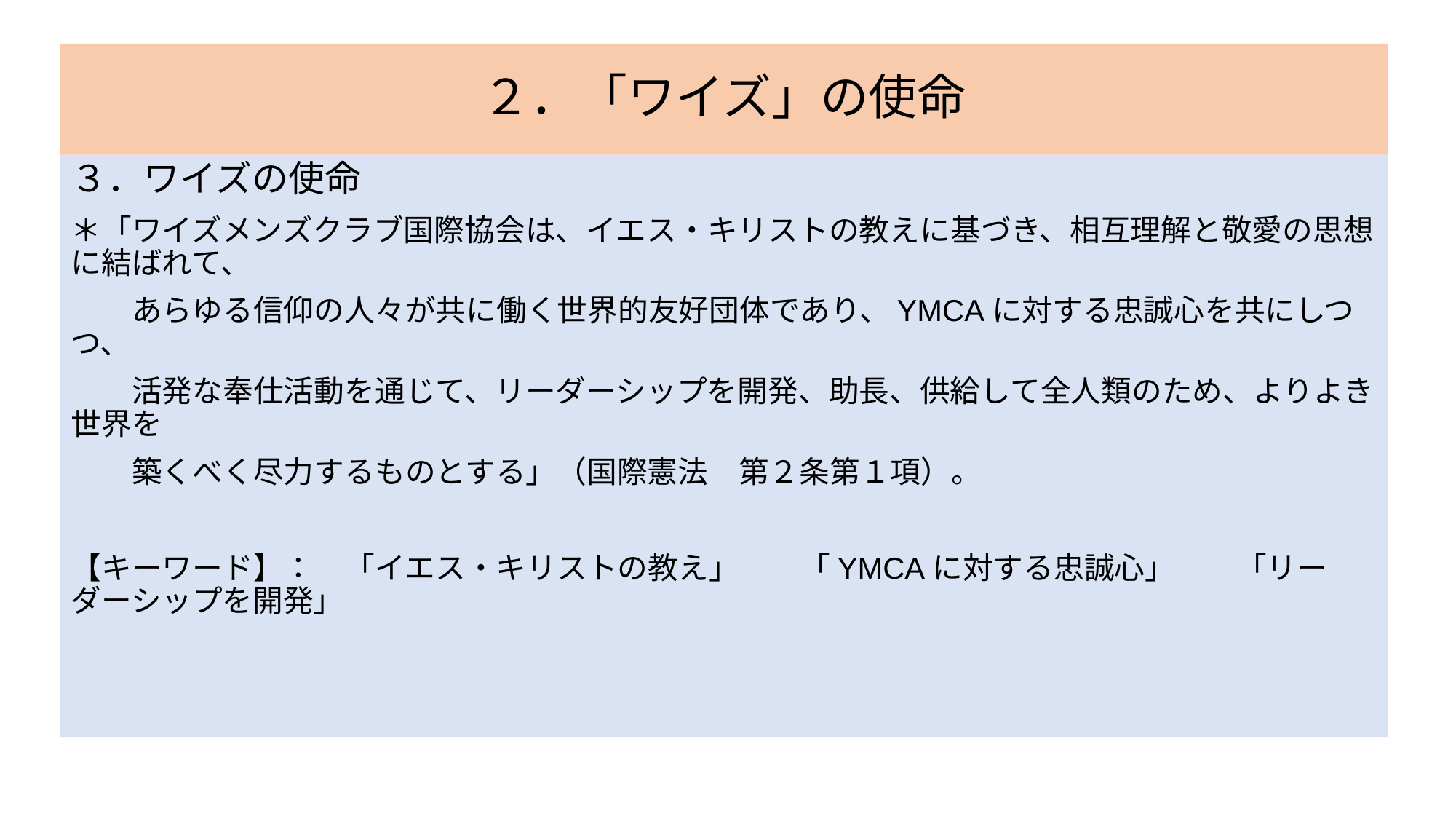

# ２．「ワイズ」の使命
３．ワイズの使命
＊「ワイズメンズクラブ国際協会は、イエス・キリストの教えに基づき、相互理解と敬愛の思想に結ばれて、
　　あらゆる信仰の人々が共に働く世界的友好団体であり、YMCAに対する忠誠心を共にしつつ、
　　活発な奉仕活動を通じて、リーダーシップを開発、助長、供給して全人類のため、よりよき世界を
　　築くべく尽力するものとする」（国際憲法　第２条第１項）。

【キーワード】：　「イエス・キリストの教え」　　「YMCAに対する忠誠心」　　「リーダーシップを開発」